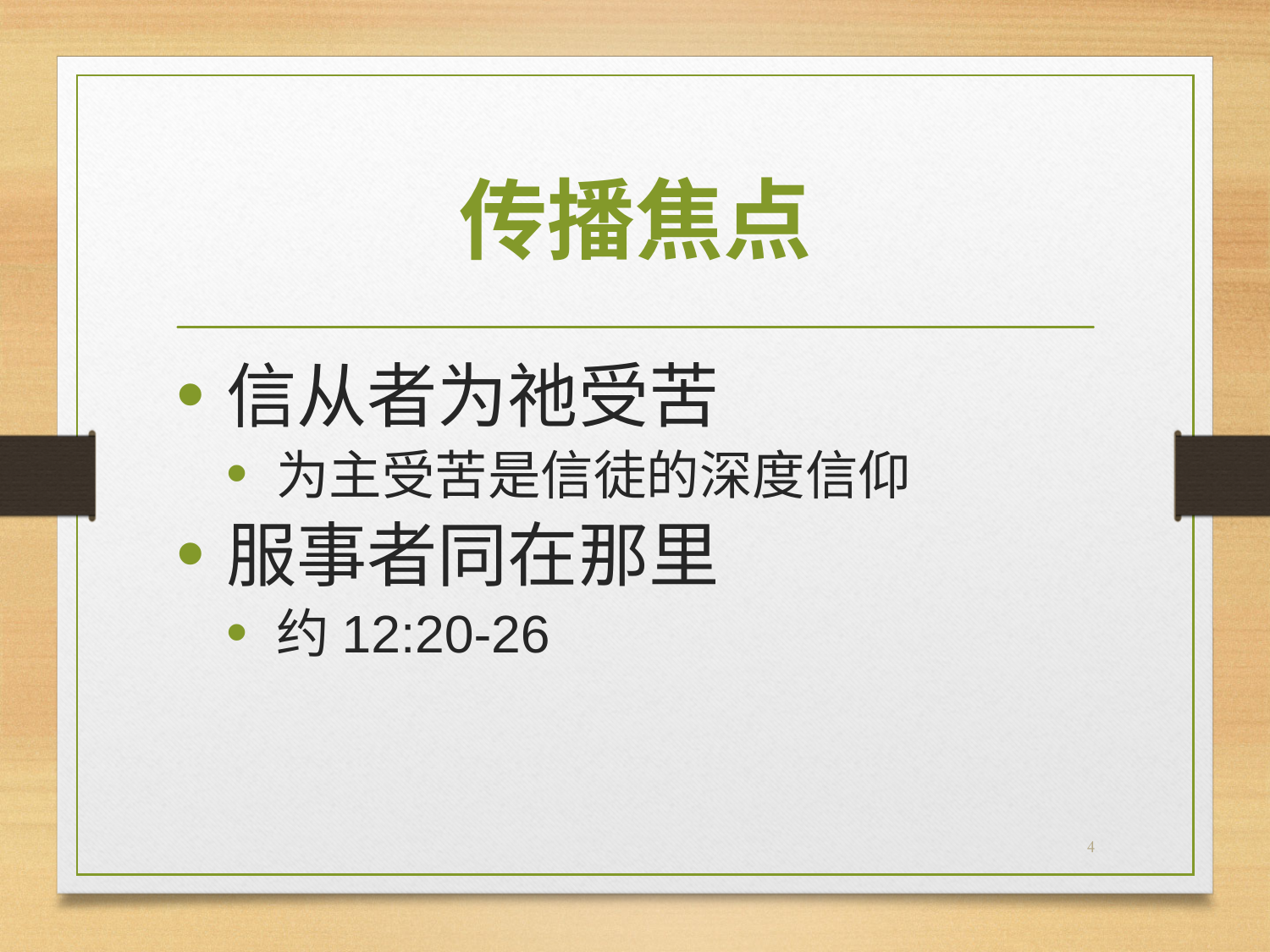

# 传播焦点
信从者为祂受苦
为主受苦是信徒的深度信仰
服事者同在那里
约12:20-26

4